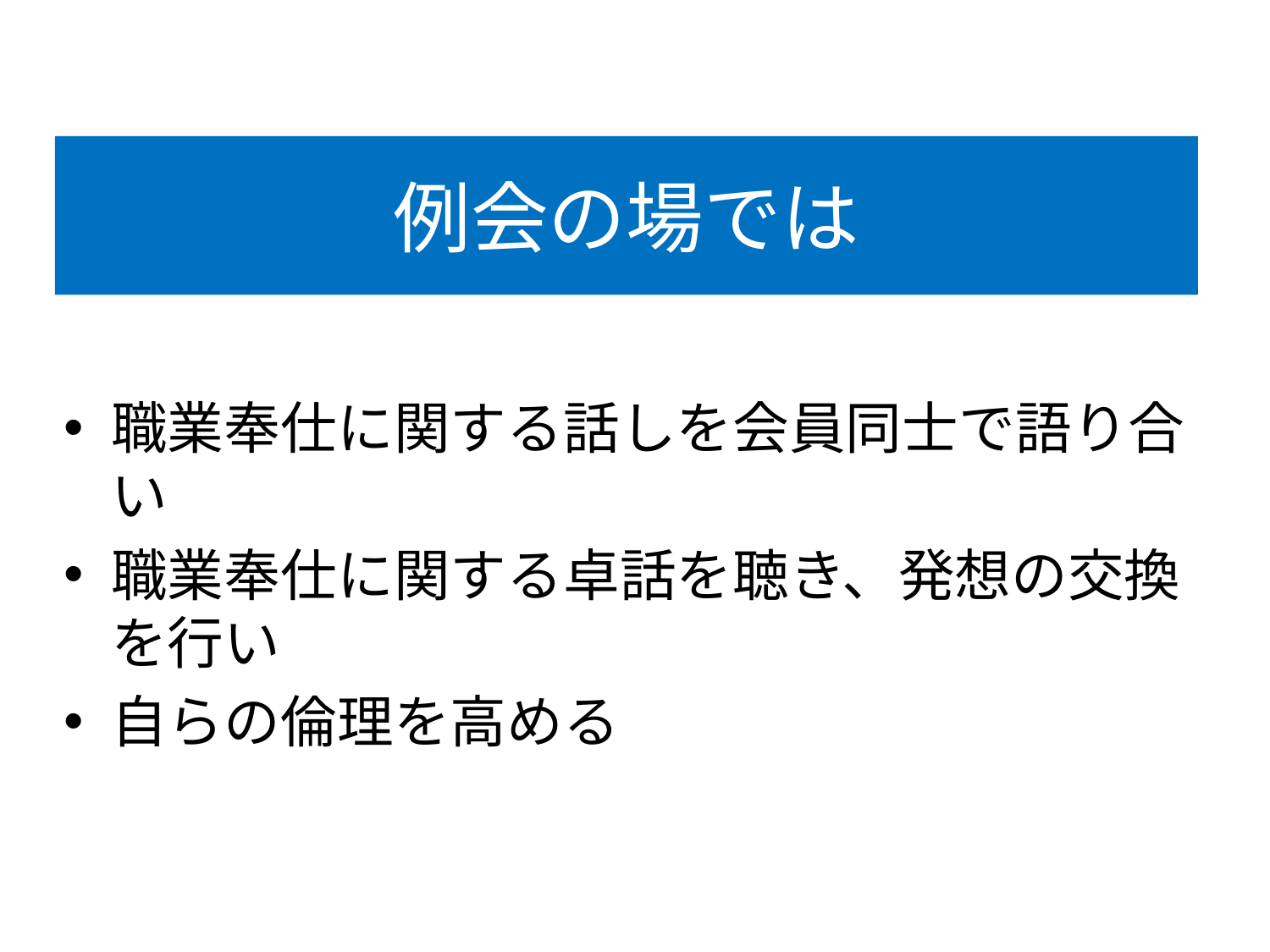

# 例会の場では
職業奉仕に関する話しを会員同士で語り合い
職業奉仕に関する卓話を聴き、発想の交換を行い
自らの倫理を高める